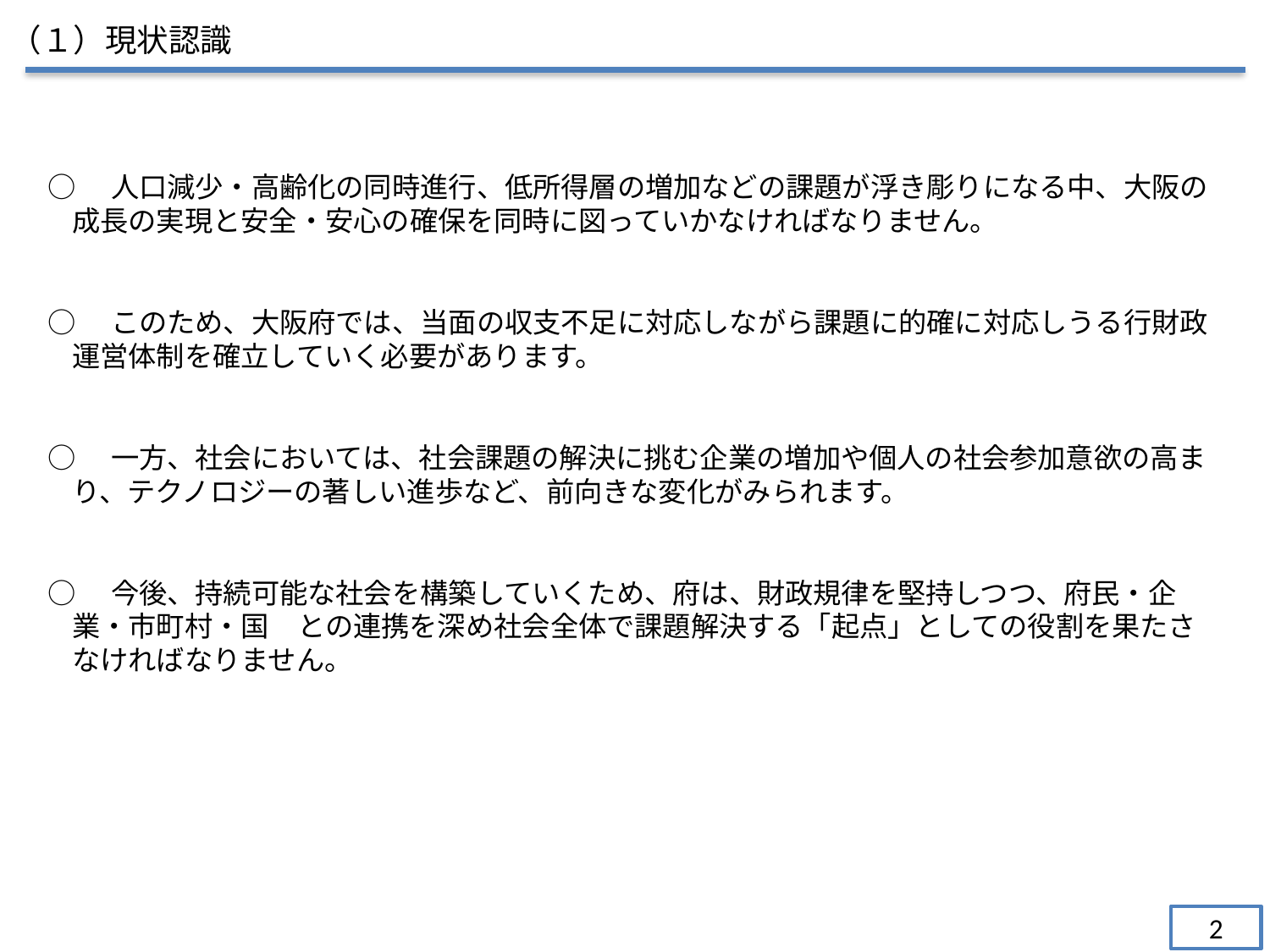

（１）現状認識
○　人口減少・高齢化の同時進行、低所得層の増加などの課題が浮き彫りになる中、大阪の成長の実現と安全・安心の確保を同時に図っていかなければなりません。

○　このため、大阪府では、当面の収支不足に対応しながら課題に的確に対応しうる行財政運営体制を確立していく必要があります。

○　一方、社会においては、社会課題の解決に挑む企業の増加や個人の社会参加意欲の高まり、テクノロジーの著しい進歩など、前向きな変化がみられます。

○　今後、持続可能な社会を構築していくため、府は、財政規律を堅持しつつ、府民・企業・市町村・国　との連携を深め社会全体で課題解決する「起点」としての役割を果たさなければなりません。
2